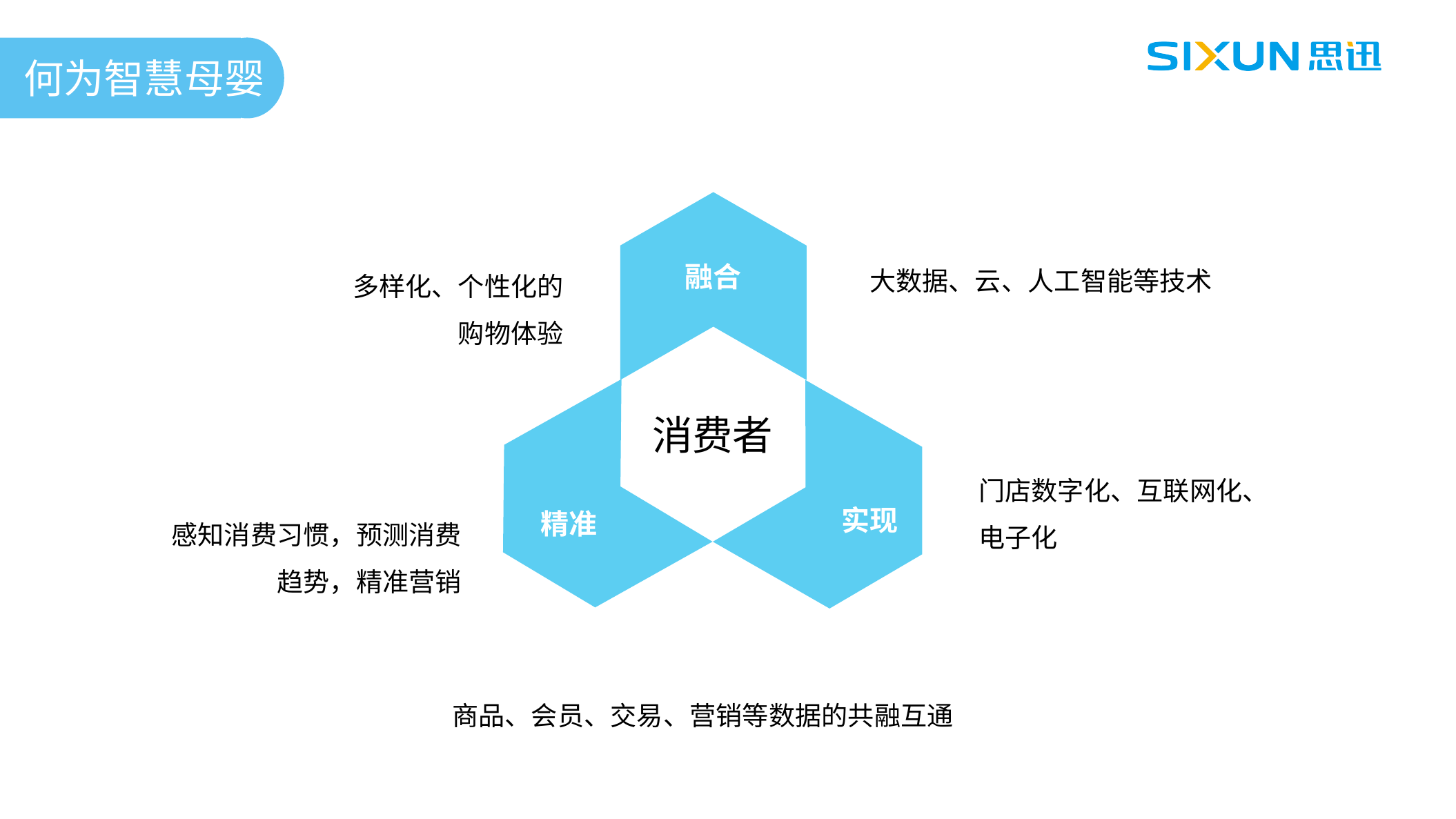

何为智慧母婴

融合
消费者

  实现
精准
多样化、个性化的购物体验
门店数字化、互联网化、电子化
感知消费习惯，预测消费趋势，精准营销
商品、会员、交易、营销等数据的共融互通
大数据、云、人工智能等技术